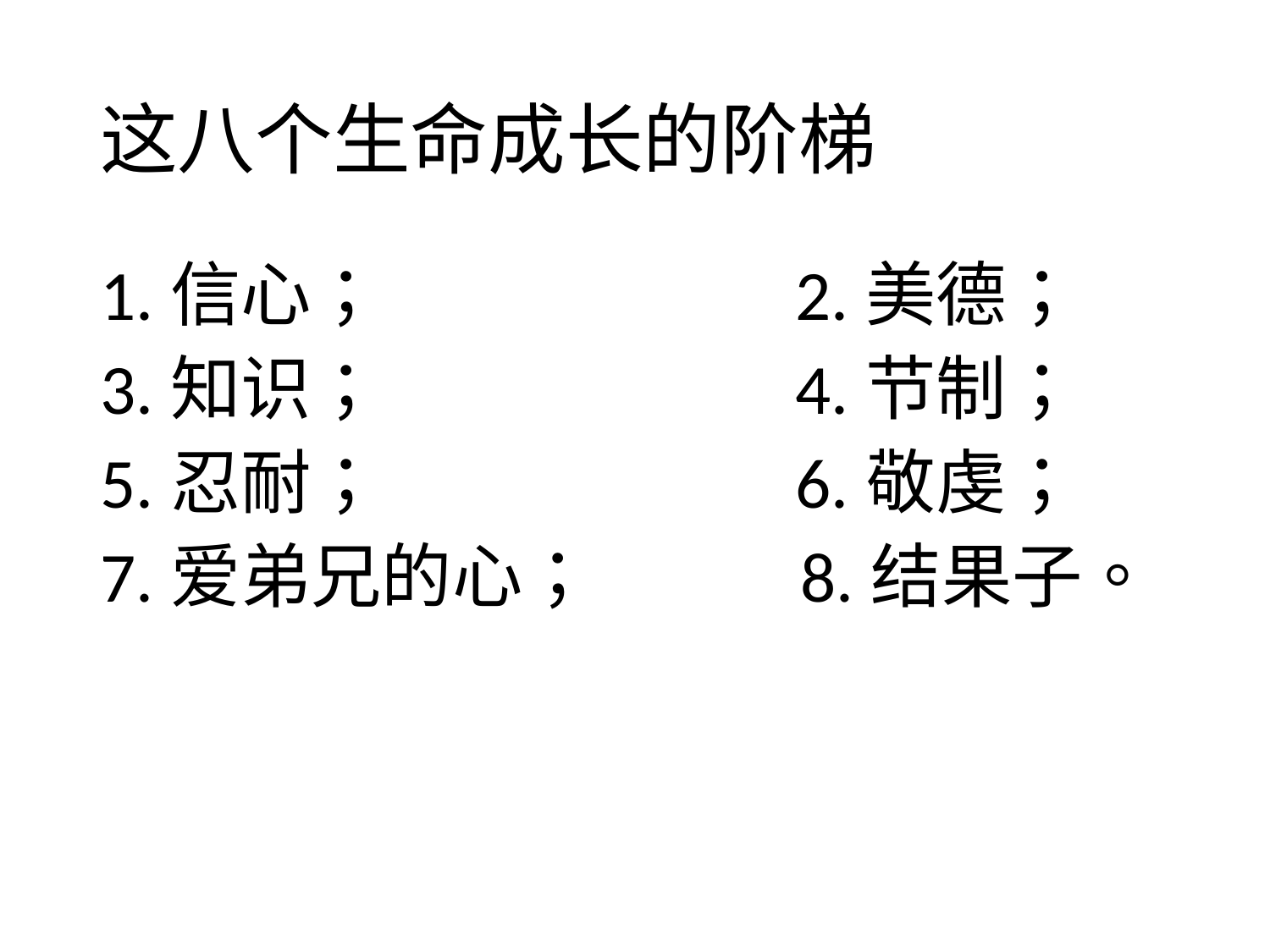

# 这八个生命成长的阶梯
1.信心；                         2.美德；
3.知识；                         4.节制；
5.忍耐；                         6.敬虔；
7.爱弟兄的心；            8.结果子。